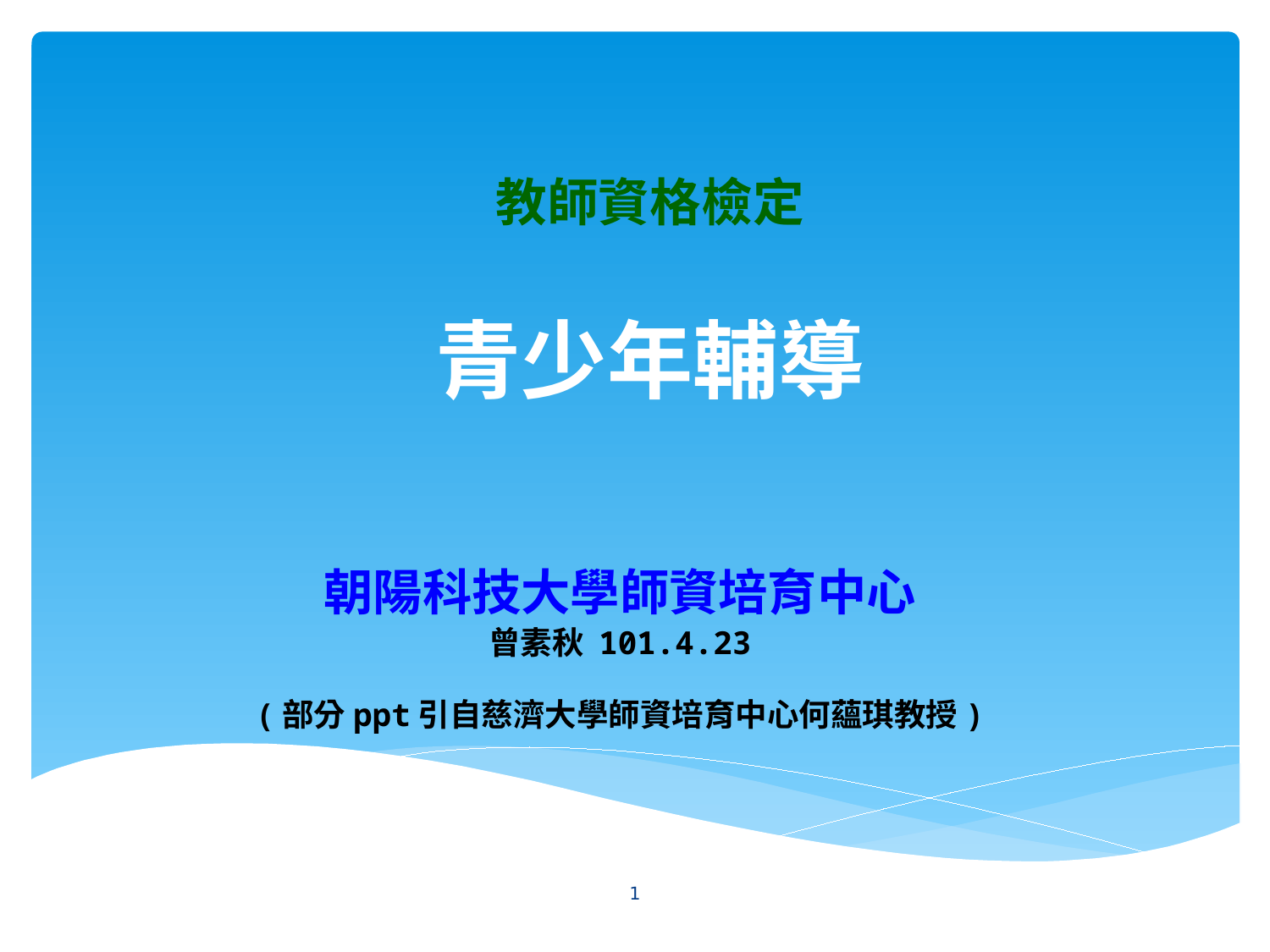

# 教師資格檢定 青少年輔導

朝陽科技大學師資培育中心
曾素秋 101.4.23

(部分ppt引自慈濟大學師資培育中心何蘊琪教授)

1